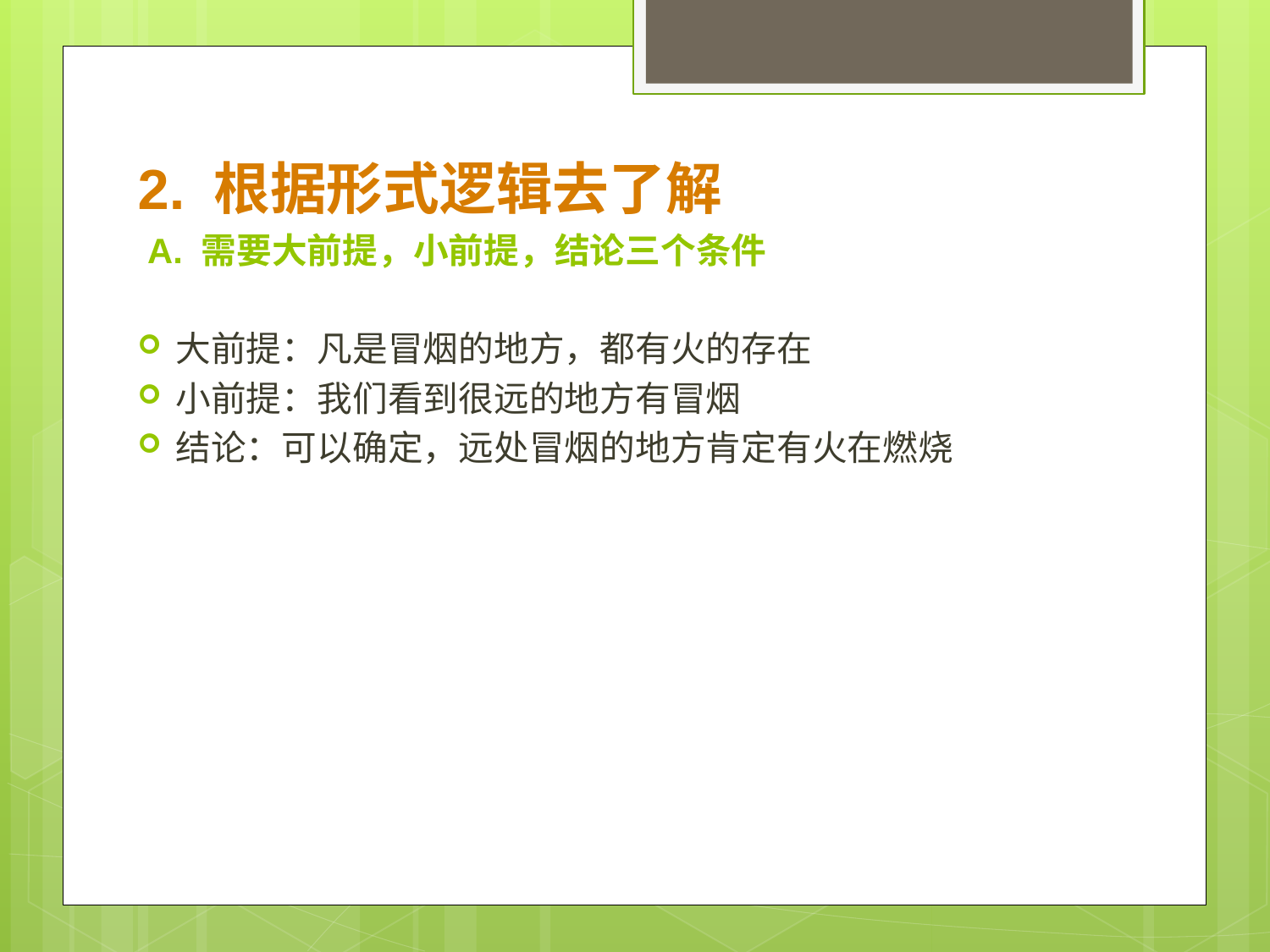

2. 根据形式逻辑去了解
 A. 需要大前提，小前提，结论三个条件

大前提：凡是冒烟的地方，都有火的存在
小前提：我们看到很远的地方有冒烟
结论：可以确定，远处冒烟的地方肯定有火在燃烧